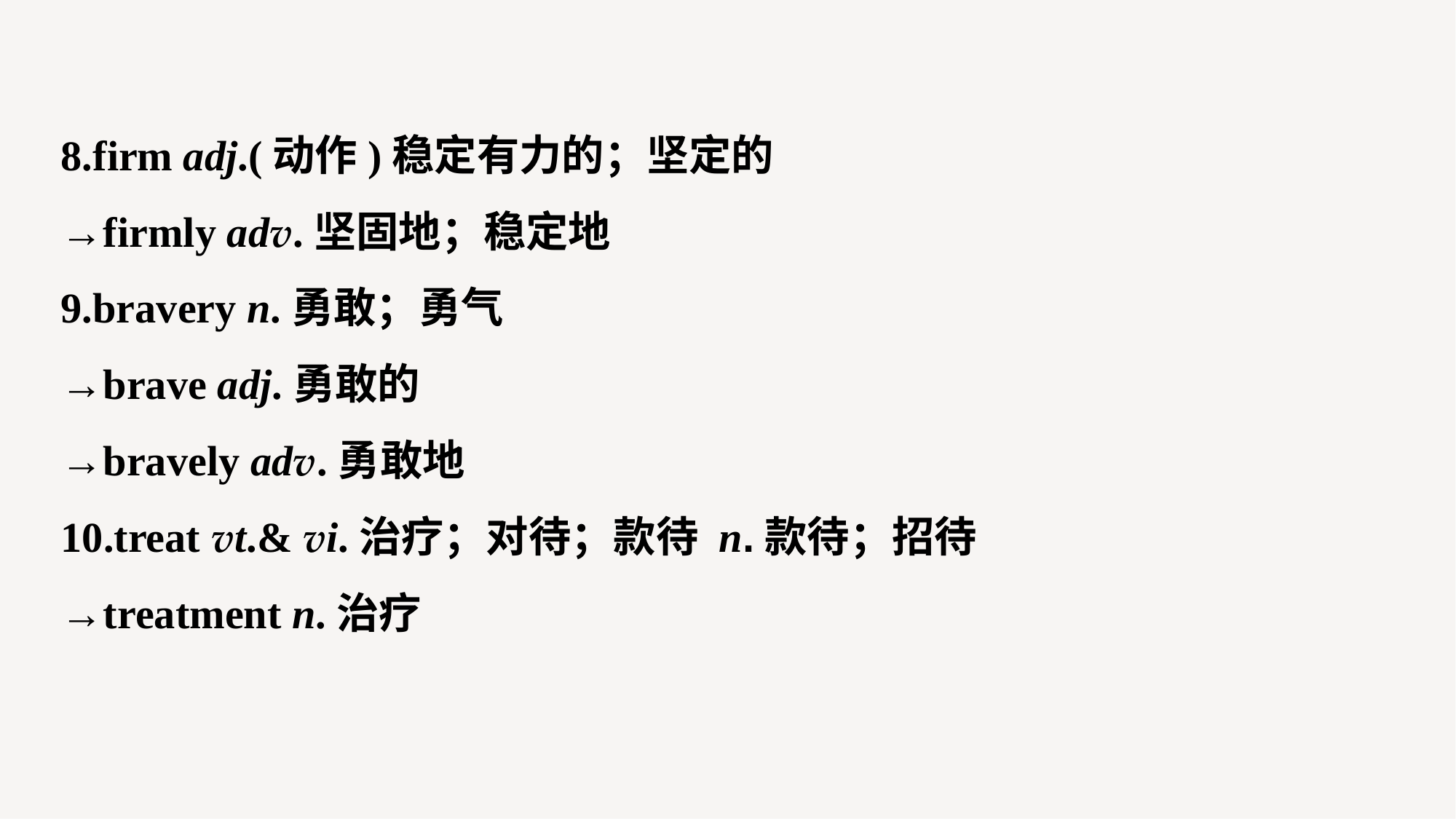

8.firm adj.(动作)稳定有力的；坚定的
→firmly adv.坚固地；稳定地
9.bravery n.勇敢；勇气
→brave adj.勇敢的
→bravely adv.勇敢地
10.treat vt.& vi.治疗；对待；款待 n.款待；招待
→treatment n.治疗